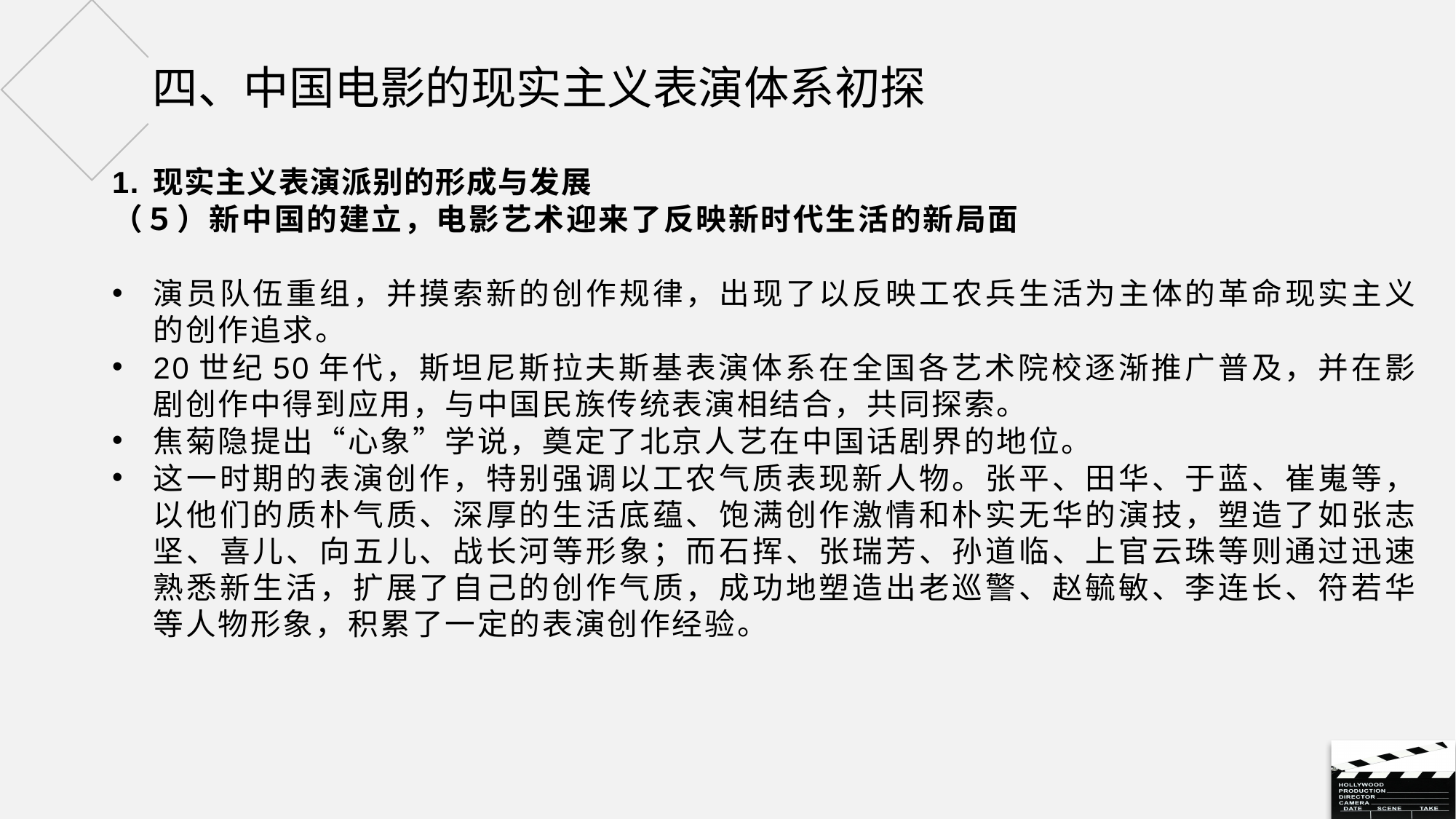

# 四、中国电影的现实主义表演体系初探
现实主义表演派别的形成与发展
（５）新中国的建立，电影艺术迎来了反映新时代生活的新局面

演员队伍重组，并摸索新的创作规律，出现了以反映工农兵生活为主体的革命现实主义的创作追求。
20世纪50年代，斯坦尼斯拉夫斯基表演体系在全国各艺术院校逐渐推广普及，并在影剧创作中得到应用，与中国民族传统表演相结合，共同探索。
焦菊隐提出“心象”学说，奠定了北京人艺在中国话剧界的地位。
这一时期的表演创作，特别强调以工农气质表现新人物。张平、田华、于蓝、崔嵬等，以他们的质朴气质、深厚的生活底蕴、饱满创作激情和朴实无华的演技，塑造了如张志坚、喜儿、向五儿、战长河等形象；而石挥、张瑞芳、孙道临、上官云珠等则通过迅速熟悉新生活，扩展了自己的创作气质，成功地塑造出老巡警、赵毓敏、李连长、符若华等人物形象，积累了一定的表演创作经验。